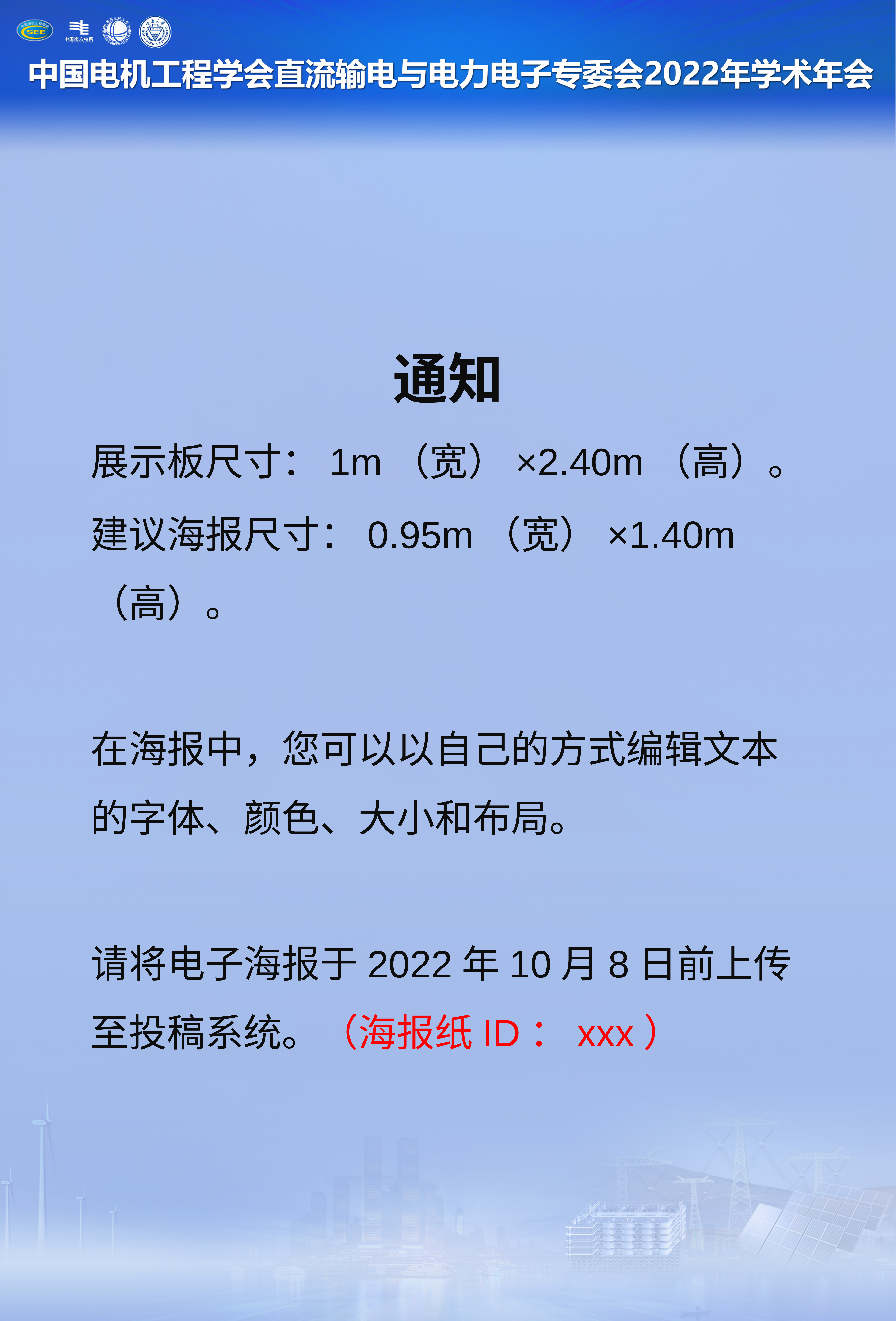

通知
展示板尺寸：1m（宽）×2.40m（高）。
建议海报尺寸：0.95m（宽）×1.40m（高）。

在海报中，您可以以自己的方式编辑文本的字体、颜色、大小和布局。

请将电子海报于2022年10月8日前上传至投稿系统。（海报纸ID：xxx）